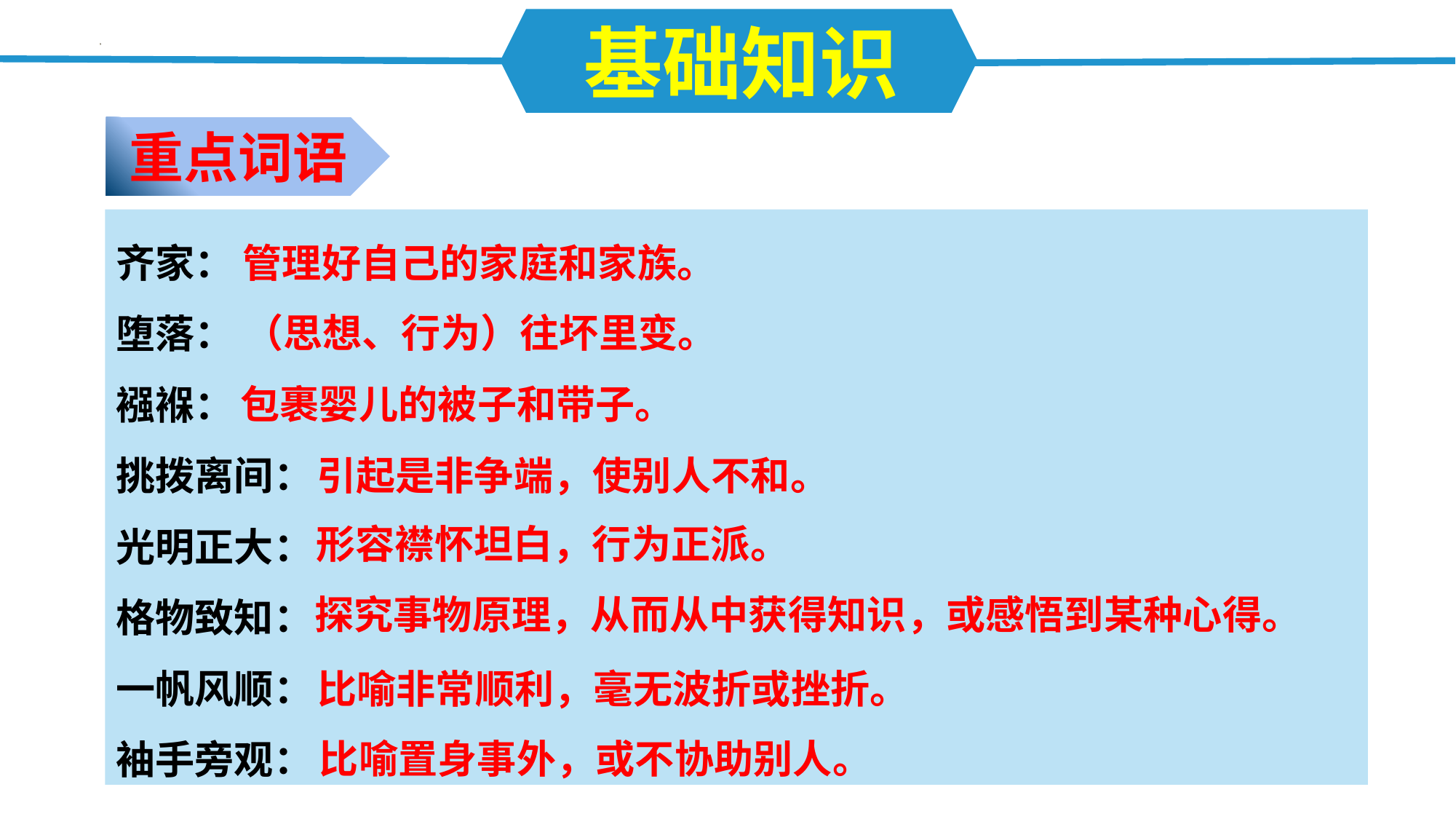

基础知识

重点词语
齐家：
堕落：
襁褓：
挑拨离间：
光明正大：
格物致知：
一帆风顺：
袖手旁观：
管理好自己的家庭和家族。
（思想、行为）往坏里变。
包裹婴儿的被子和带子。
引起是非争端，使别人不和。
形容襟怀坦白，行为正派。
探究事物原理，从而从中获得知识，或感悟到某种心得。
比喻非常顺利，毫无波折或挫折。
比喻置身事外，或不协助别人。